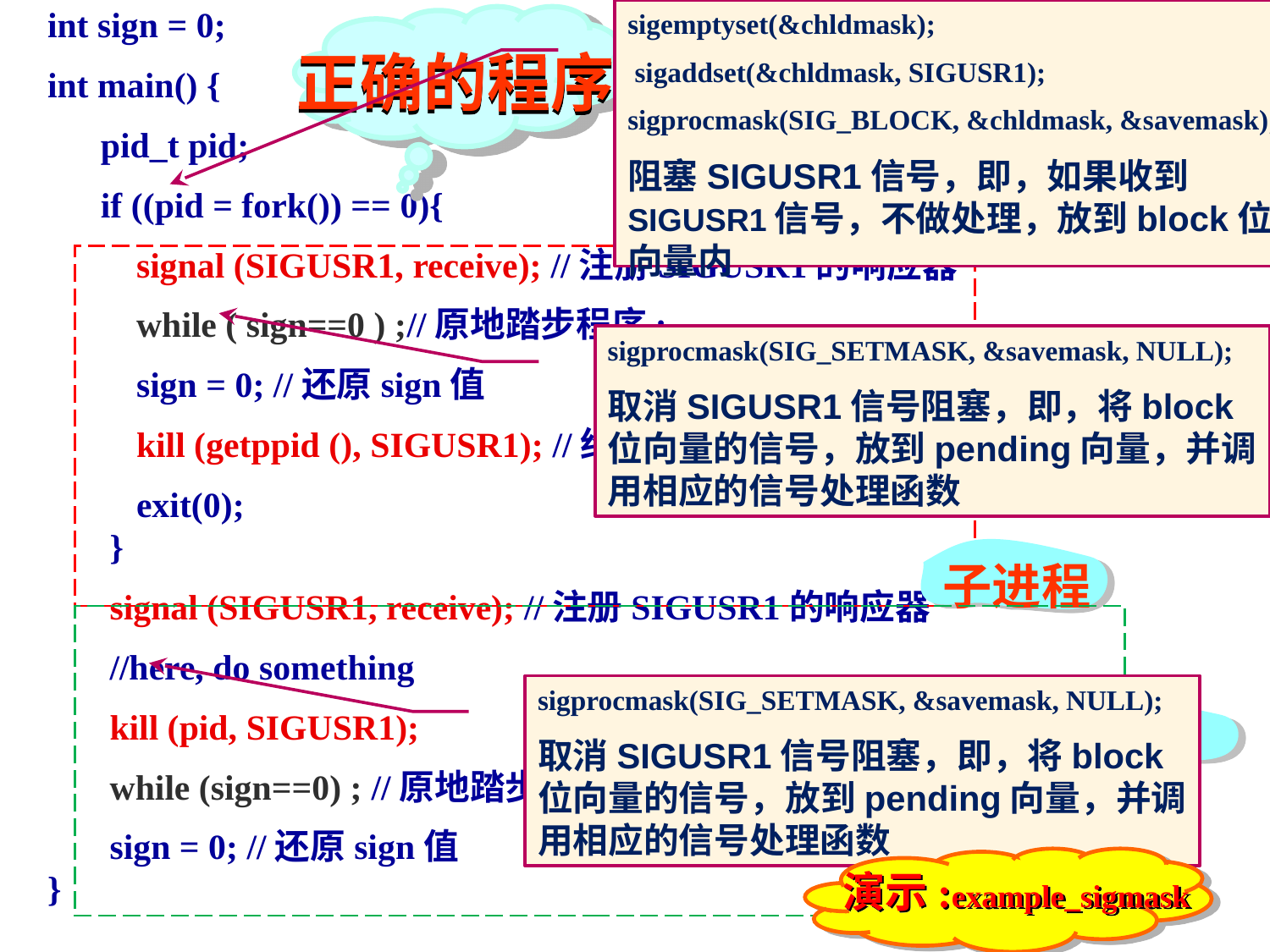

sigemptyset(&chldmask);
 sigaddset(&chldmask, SIGUSR1);
sigprocmask(SIG_BLOCK, &chldmask, &savemask);
阻塞SIGUSR1信号，即，如果收到SIGUSR1信号，不做处理，放到block位向量内
int sign = 0;
int main() {
      pid_t pid;
      if ((pid = fork()) == 0){
          signal (SIGUSR1, receive); //注册SIGUSR1的响应器
          while ( sign==0 ) ;//原地踏步程序;
          sign = 0; //还原sign值
          kill (getppid (), SIGUSR1); //给父进程发信号
          exit(0);
       }
       signal (SIGUSR1, receive); //注册SIGUSR1的响应器
       //here, do something
       kill (pid, SIGUSR1);
       while (sign==0) ; //原地踏步程序,等待子进程的接受确认消息
       sign = 0; //还原sign值
}

正确的程序

 子进程
sigprocmask(SIG_SETMASK, &savemask, NULL);
取消SIGUSR1信号阻塞，即，将block位向量的信号，放到pending向量，并调用相应的信号处理函数

 父进程
sigprocmask(SIG_SETMASK, &savemask, NULL);
取消SIGUSR1信号阻塞，即，将block位向量的信号，放到pending向量，并调用相应的信号处理函数

演示:example_sigmask